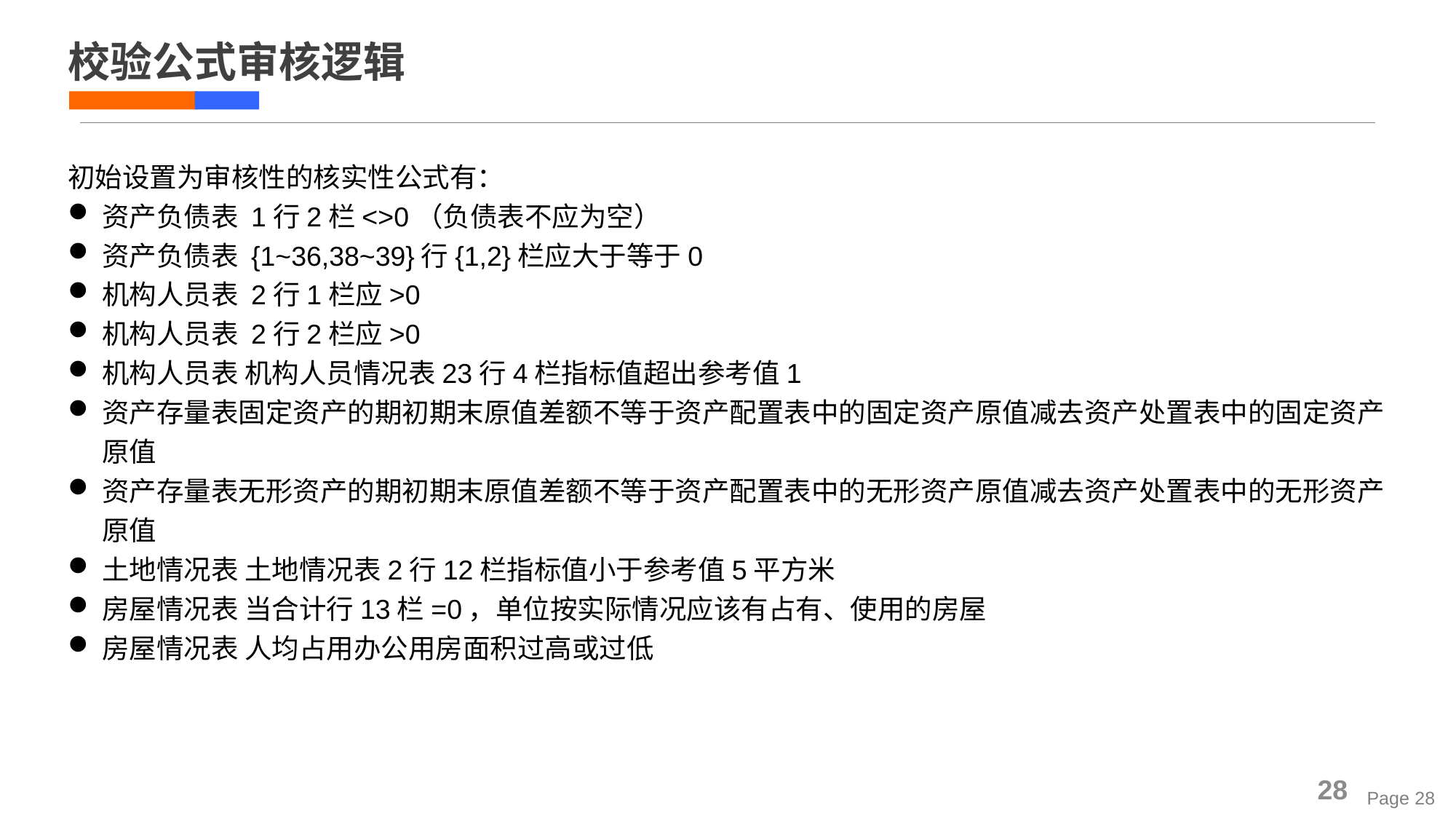

# 校验公式审核逻辑
初始设置为审核性的核实性公式有：
资产负债表 1行2栏<>0（负债表不应为空）
资产负债表 {1~36,38~39}行{1,2}栏应大于等于0
机构人员表 2行1栏应>0
机构人员表 2行2栏应>0
机构人员表 机构人员情况表23行4栏指标值超出参考值1
资产存量表固定资产的期初期末原值差额不等于资产配置表中的固定资产原值减去资产处置表中的固定资产原值
资产存量表无形资产的期初期末原值差额不等于资产配置表中的无形资产原值减去资产处置表中的无形资产原值
土地情况表 土地情况表2行12栏指标值小于参考值5平方米
房屋情况表 当合计行13栏=0，单位按实际情况应该有占有、使用的房屋
房屋情况表 人均占用办公用房面积过高或过低

28